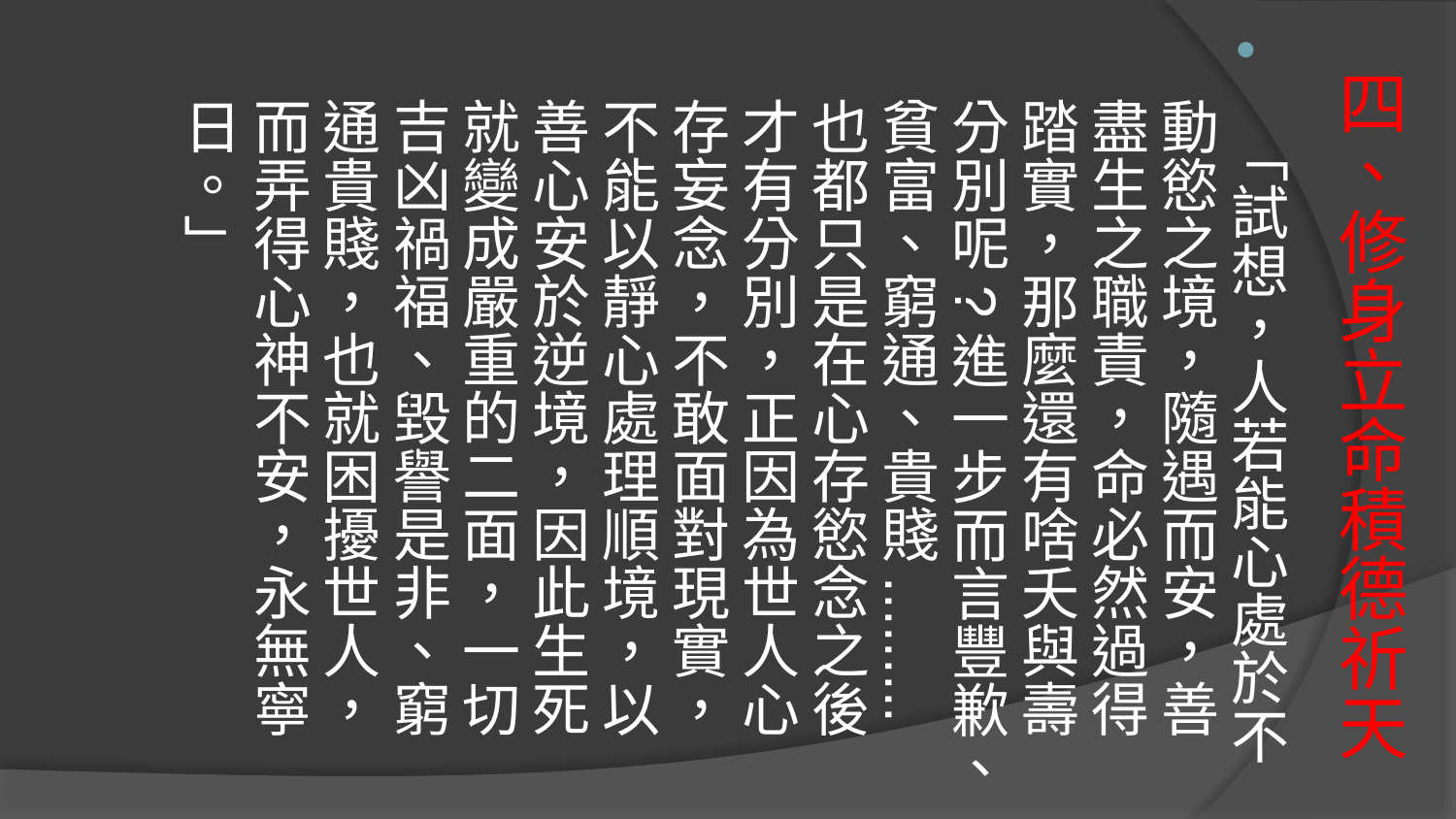

「試想，人若能心處於不動慾之境，隨遇而安，善盡生之職責，命必然過得踏實，那麼還有啥夭與壽分別呢?進一步而言豐歉、貧富、窮通、貴賤.........也都只是在心存慾念之後才有分別，正因為世人心存妄念，不敢面對現實，不能以靜心處理順境，以善心安於逆境，因此生死就變成嚴重的二面，一切吉凶禍福、毀譽是非、窮通貴賤，也就困擾世人，而弄得心神不安，永無寧日。」

# 四、修身立命積德祈天